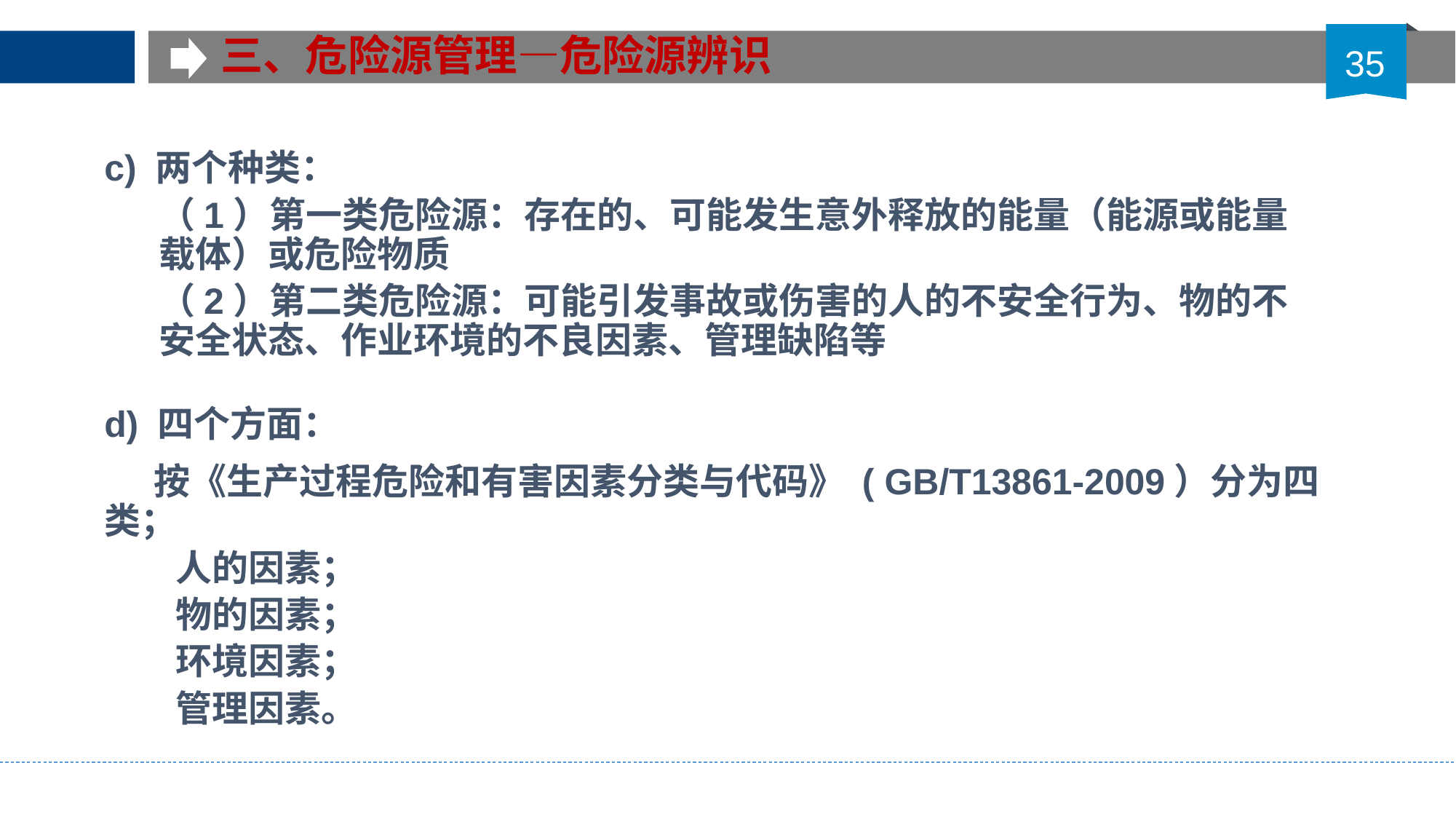

三、危险源管理—危险源辨识
35
c) 两个种类：
（1）第一类危险源：存在的、可能发生意外释放的能量（能源或能量载体）或危险物质
（2）第二类危险源：可能引发事故或伤害的人的不安全行为、物的不安全状态、作业环境的不良因素、管理缺陷等
d) 四个方面：
     按《生产过程危险和有害因素分类与代码》 ( GB/T13861-2009）分为四类；
 人的因素；
 物的因素；
 环境因素；
 管理因素。